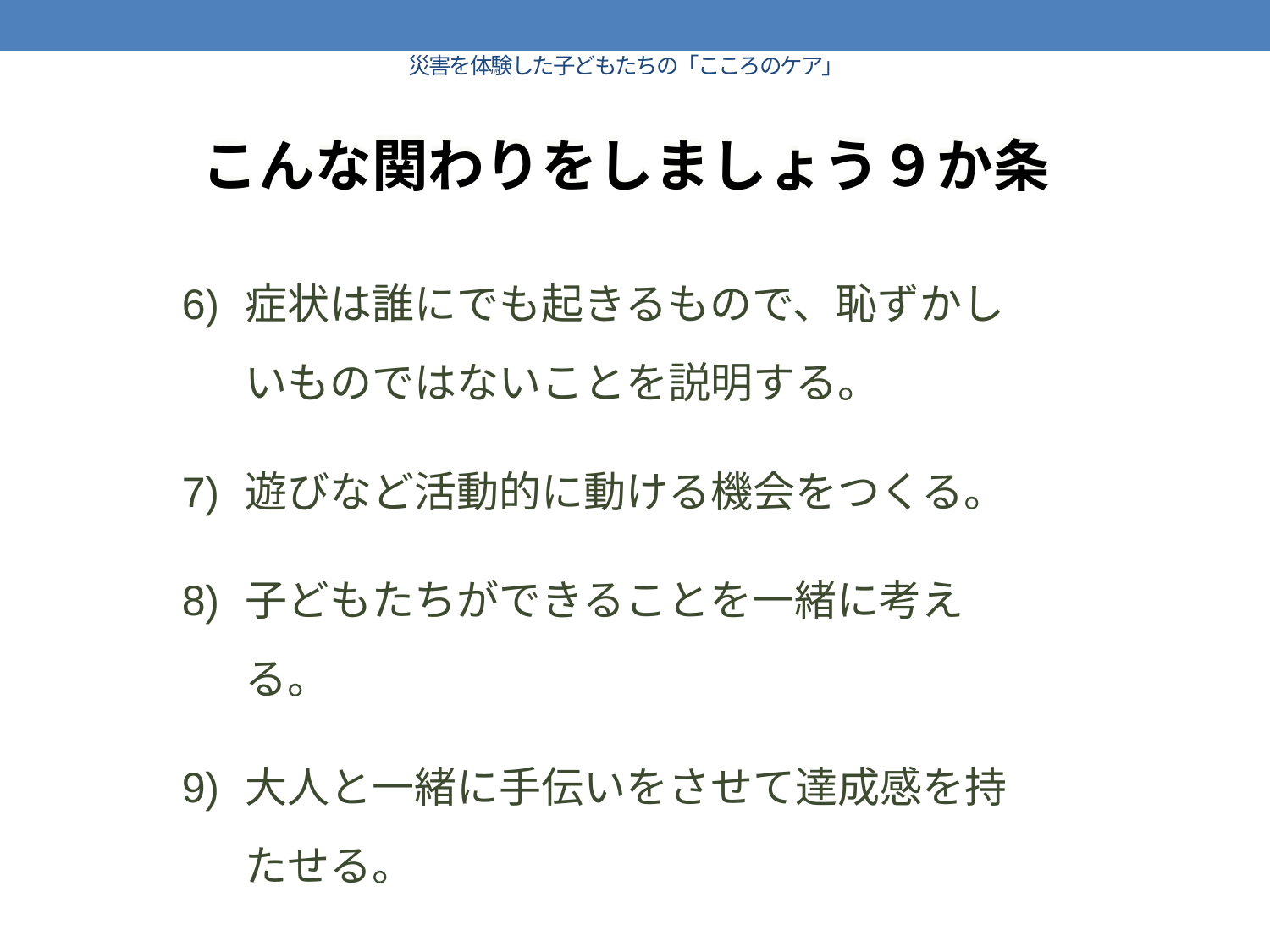

# 災害を体験した子どもたちの「こころのケア」
こんな関わりをしましょう９か条
症状は誰にでも起きるもので、恥ずかしいものではないことを説明する。
遊びなど活動的に動ける機会をつくる。
子どもたちができることを一緒に考える。
大人と一緒に手伝いをさせて達成感を持たせる。